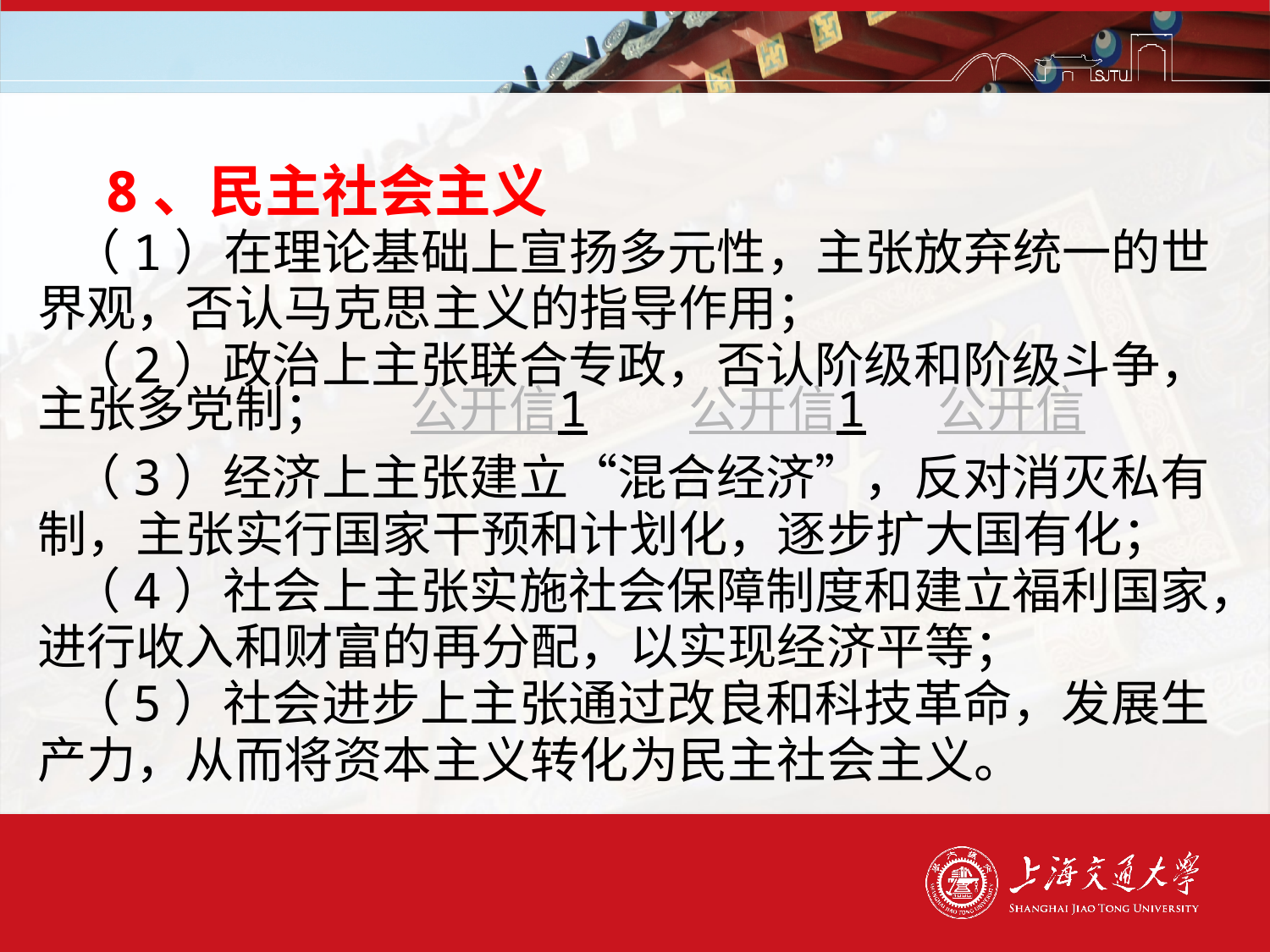

#
  8、民主社会主义
  （1）在理论基础上宣扬多元性，主张放弃统一的世界观，否认马克思主义的指导作用；
  （2）政治上主张联合专政，否认阶级和阶级斗争，主张多党制；       公开信1   公开信1  公开信
  （3）经济上主张建立“混合经济”，反对消灭私有制，主张实行国家干预和计划化，逐步扩大国有化；
  （4）社会上主张实施社会保障制度和建立福利国家，进行收入和财富的再分配，以实现经济平等；
  （5）社会进步上主张通过改良和科技革命，发展生产力，从而将资本主义转化为民主社会主义。